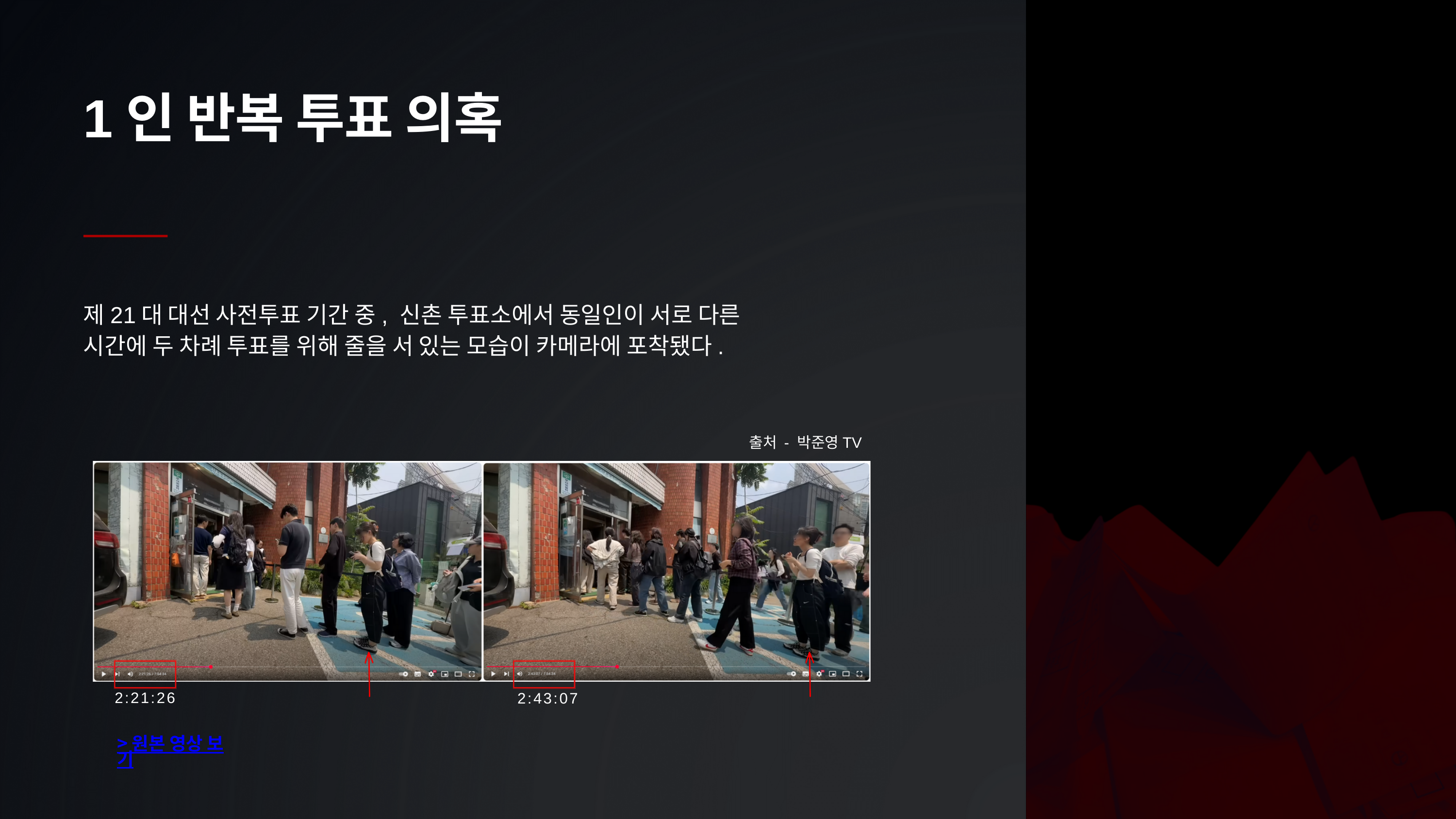

1인 반복 투표 의혹

제21대 대선 사전투표 기간 중, 신촌 투표소에서 동일인이 서로 다른
시간에 두 차례 투표를 위해 줄을 서 있는 모습이 카메라에 포착됐다.
출처 - 박준영TV

2:21:26
2:43:07
> 원본 영상 보기